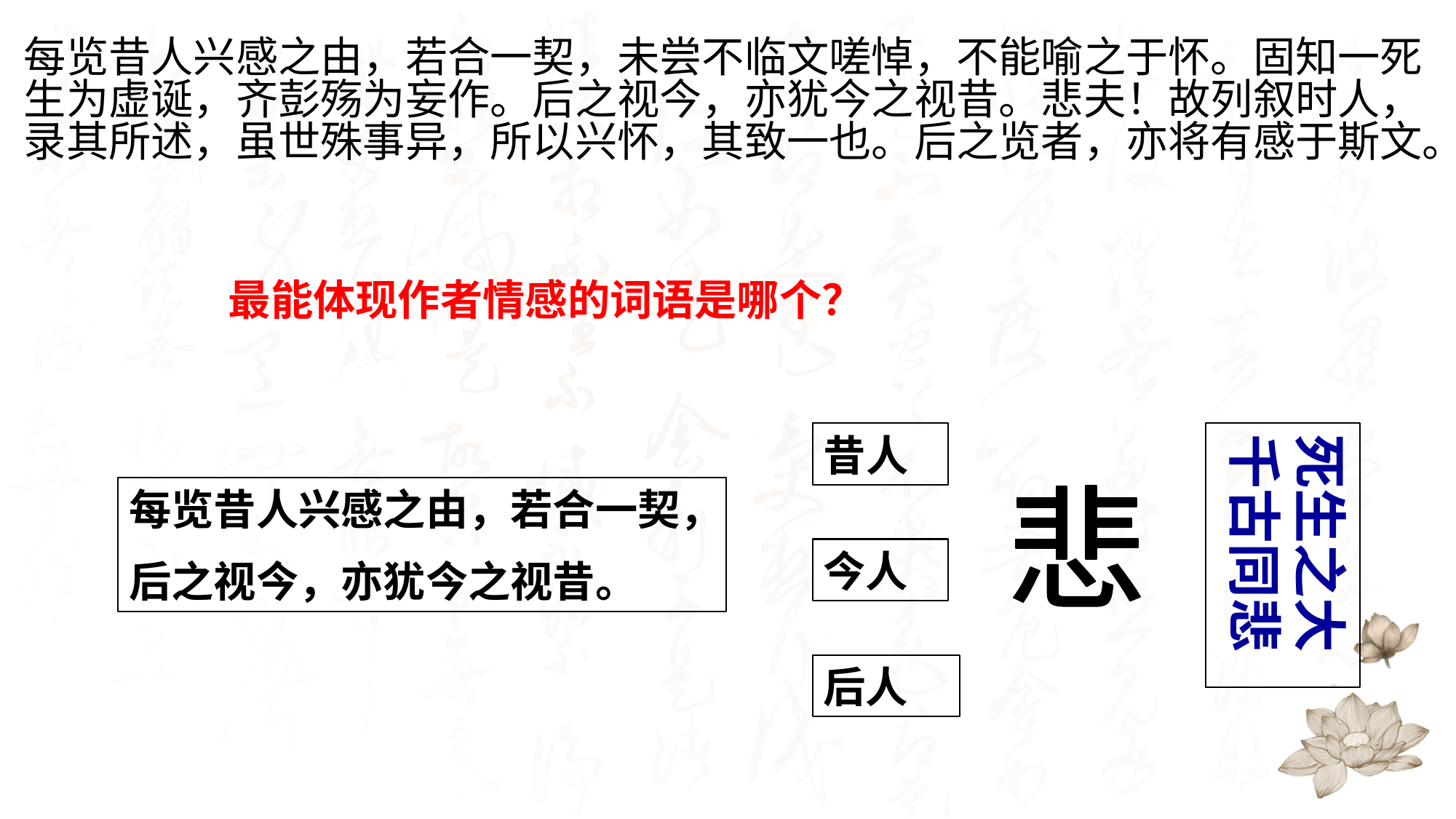

每览昔人兴感之由，若合一契，未尝不临文嗟悼，不能喻之于怀。固知一死生为虚诞，齐彭殇为妄作。后之视今，亦犹今之视昔。悲夫！故列叙时人，录其所述，虽世殊事异，所以兴怀，其致一也。后之览者，亦将有感于斯文。
最能体现作者情感的词语是哪个？

死生之大千古同悲
昔人
每览昔人兴感之由，若合一契，
后之视今，亦犹今之视昔。
悲
今人
后人